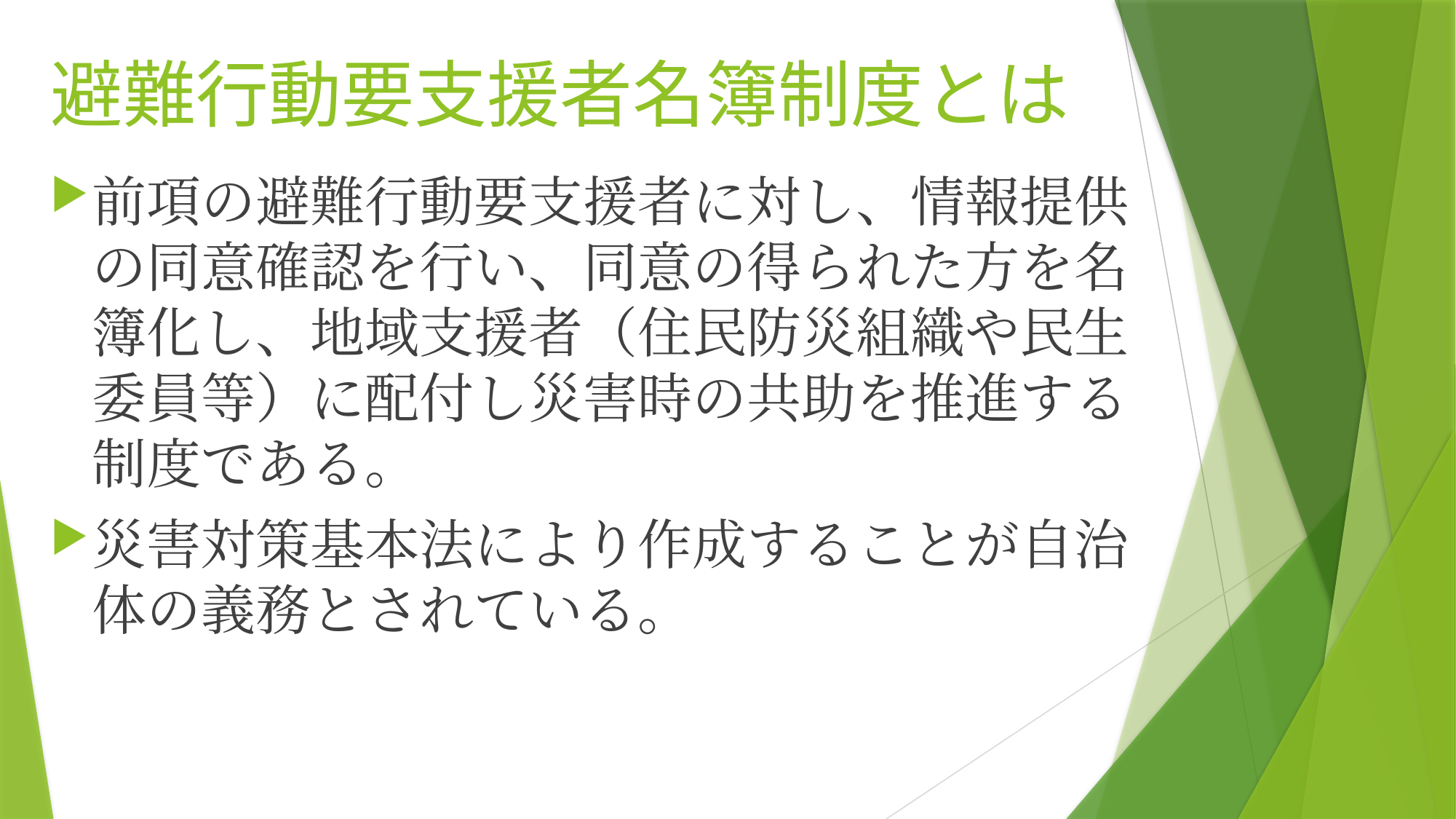

# 避難行動要支援者名簿制度とは
前項の避難行動要支援者に対し、情報提供の同意確認を行い、同意の得られた方を名簿化し、地域支援者（住民防災組織や民生委員等）に配付し災害時の共助を推進する制度である。
災害対策基本法により作成することが自治体の義務とされている。